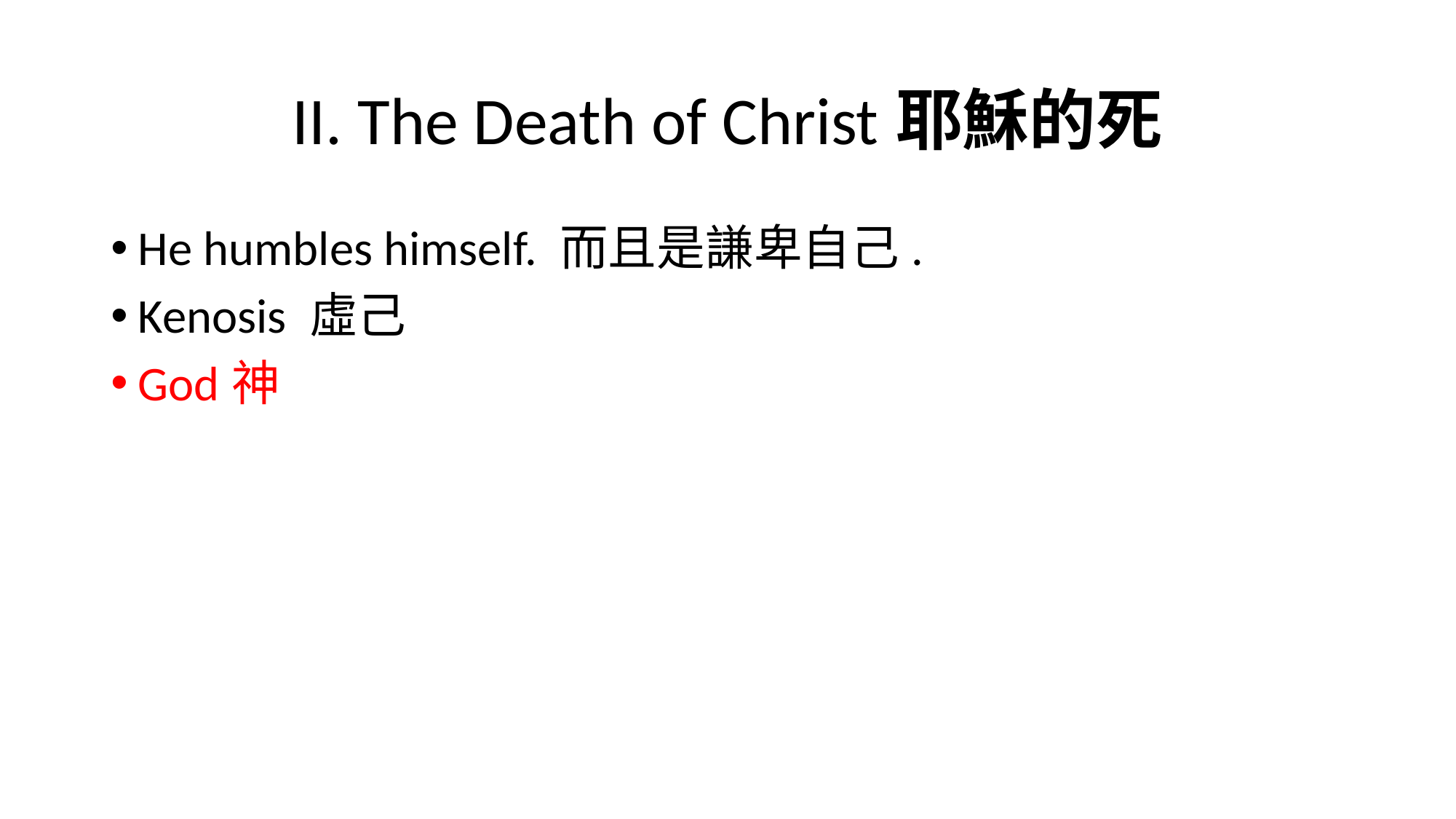

# II. The Death of Christ耶穌的死
He humbles himself. 而且是謙卑自己.
Kenosis 虛己
God神